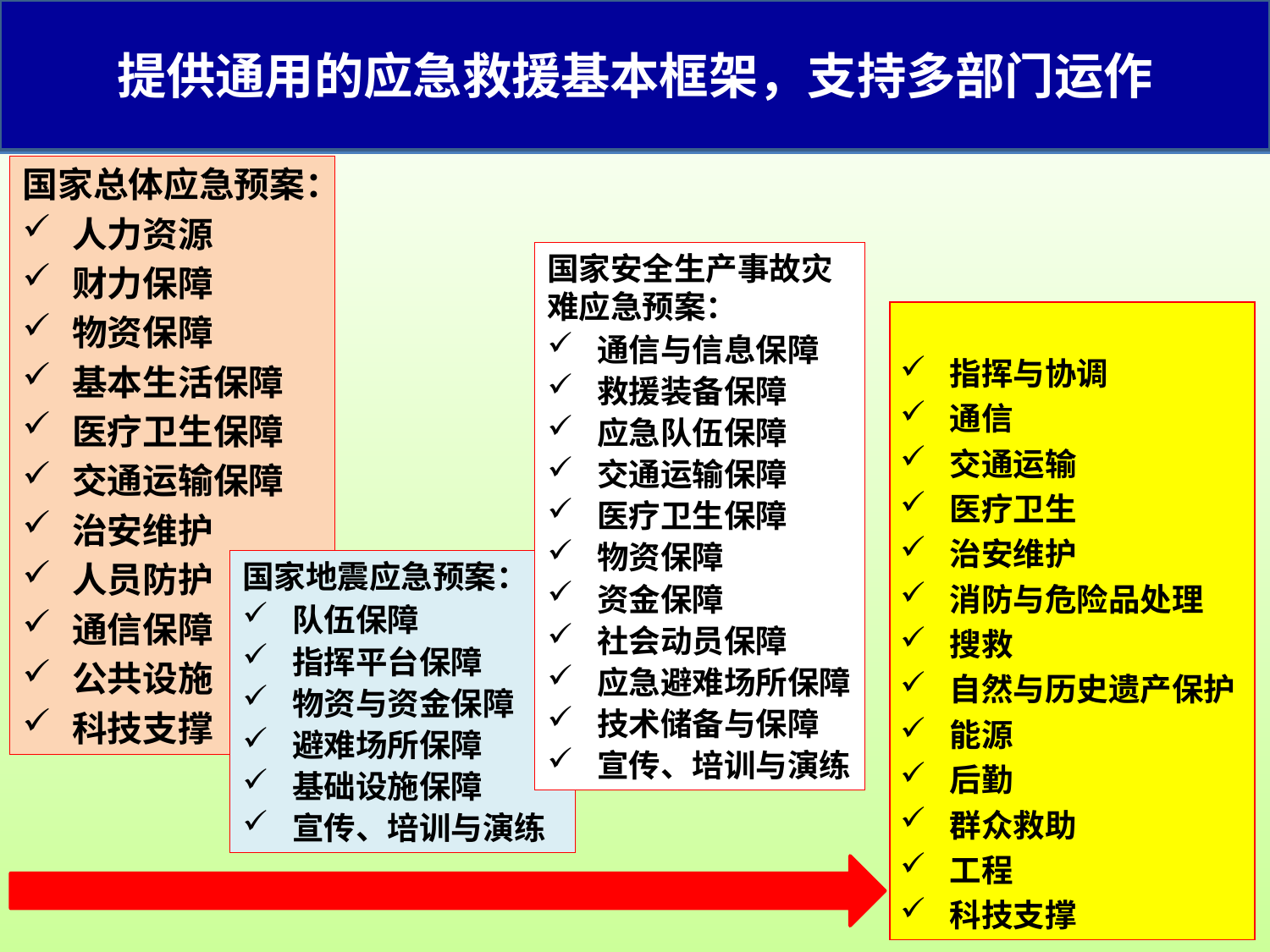

提供通用的应急救援基本框架，支持多部门运作
#
国家总体应急预案：
人力资源
财力保障
物资保障
基本生活保障
医疗卫生保障
交通运输保障
治安维护
人员防护
通信保障
公共设施
科技支撑

国家安全生产事故灾难应急预案：
通信与信息保障
救援装备保障
应急队伍保障
交通运输保障
医疗卫生保障
物资保障
资金保障
社会动员保障
应急避难场所保障
技术储备与保障
宣传、培训与演练

指挥与协调
通信
交通运输
医疗卫生
治安维护
消防与危险品处理
搜救
自然与历史遗产保护
能源
后勤
群众救助
工程
科技支撑
国家地震应急预案：
队伍保障
指挥平台保障
物资与资金保障
避难场所保障
基础设施保障
宣传、培训与演练